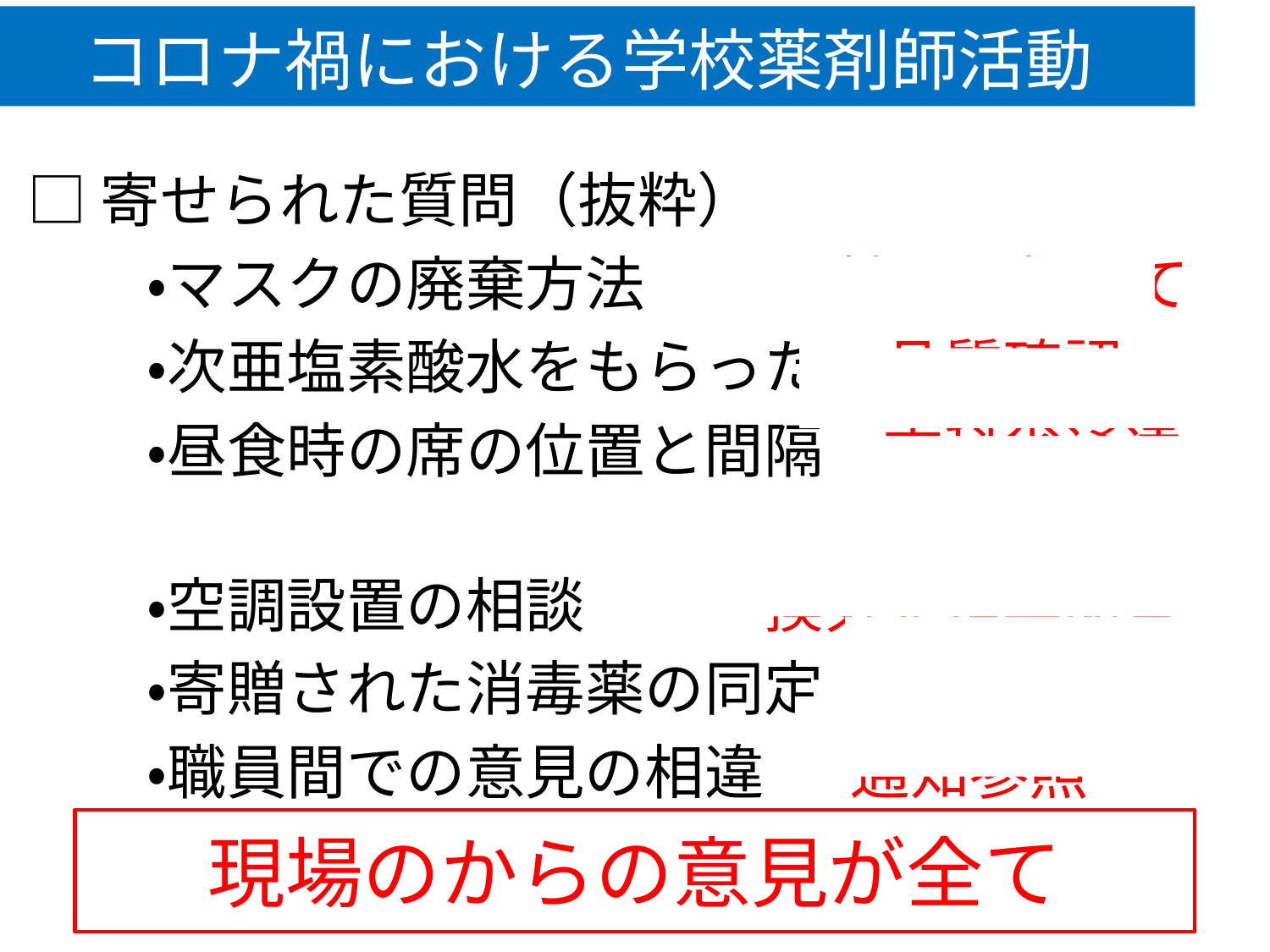

コロナ禍における学校薬剤師活動
□寄せられた質問（抜粋）
　　・マスクの廃棄方法　　　 持って帰って
　　・次亜塩素酸水をもらった　品質確認
　　・昼食時の席の位置と間隔　文科省通達
　　・空調設置の相談　　　換気を指導助言
　　・寄贈された消毒薬の同定　使えるか
　　・職員間での意見の相違  　通知参照

現場のからの意見が全て